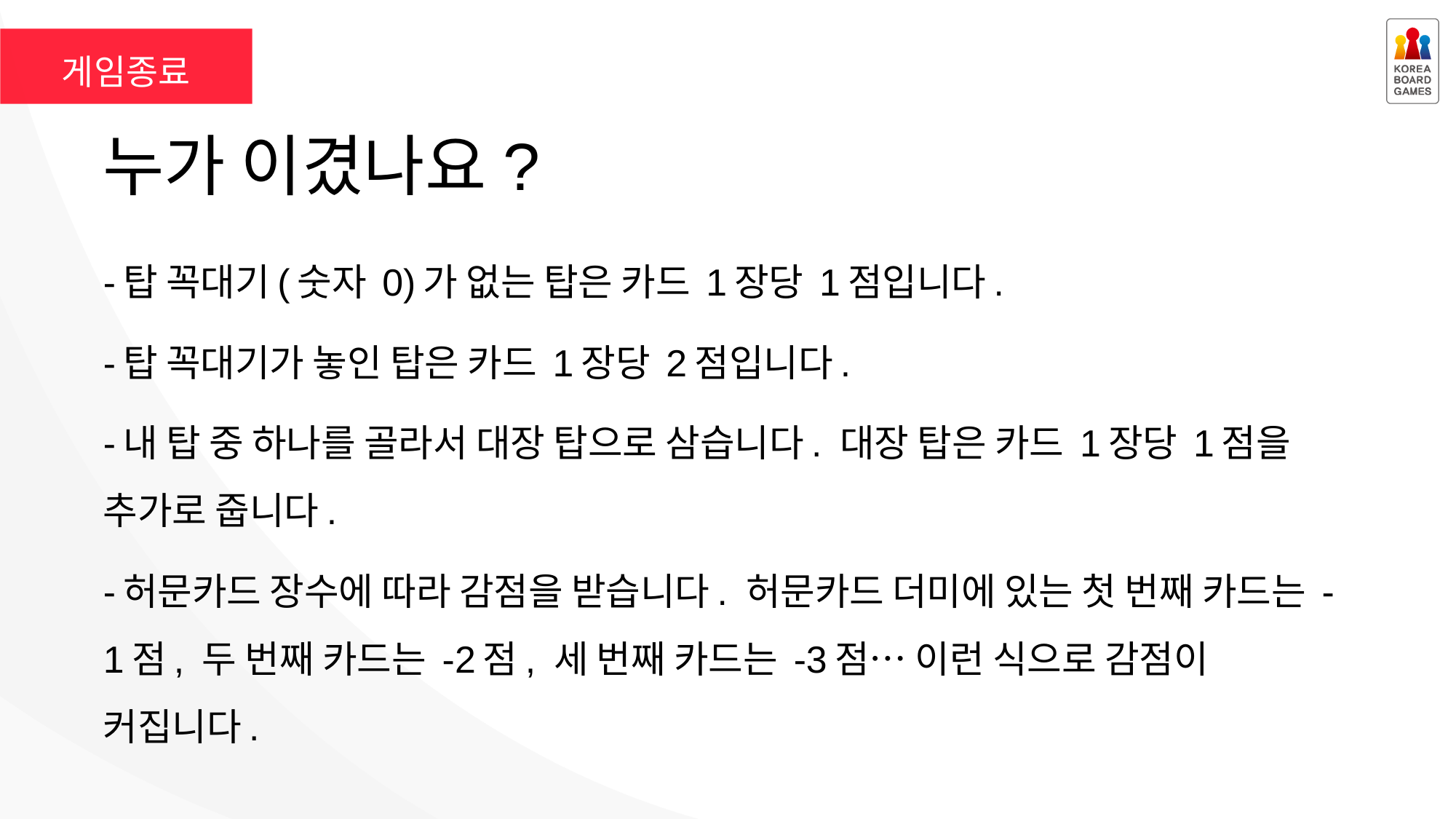

게임종료
# 누가 이겼나요?
-탑 꼭대기(숫자 0)가 없는 탑은 카드 1장당 1점입니다.
-탑 꼭대기가 놓인 탑은 카드 1장당 2점입니다.
-내 탑 중 하나를 골라서 대장 탑으로 삼습니다. 대장 탑은 카드 1장당 1점을 추가로 줍니다.
-허문카드 장수에 따라 감점을 받습니다. 허문카드 더미에 있는 첫 번째 카드는 -1점, 두 번째 카드는 -2점, 세 번째 카드는 -3점… 이런 식으로 감점이 커집니다.